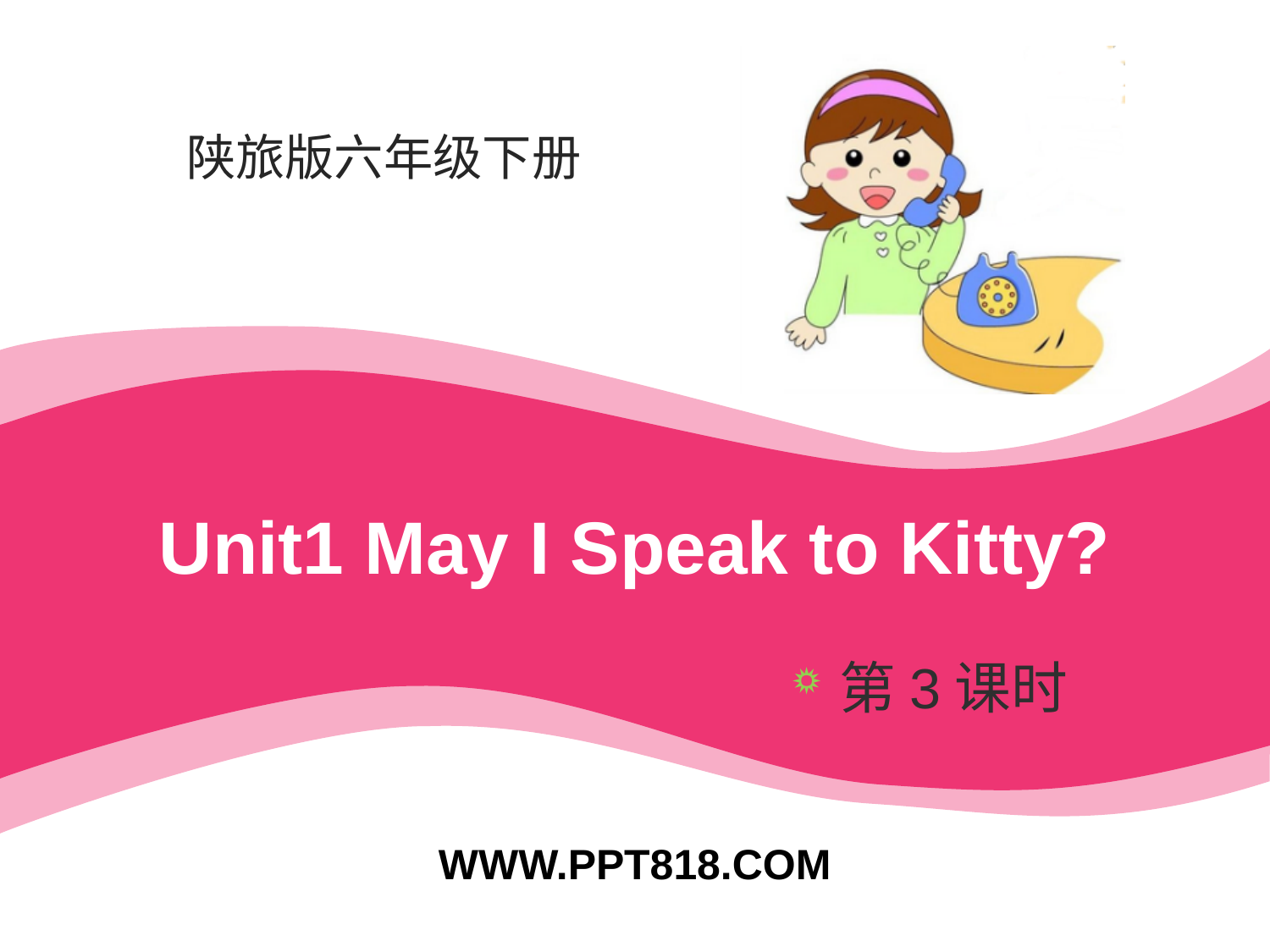

# Unit1 May I Speak to Kitty?
第3课时
WWW.PPT818.COM